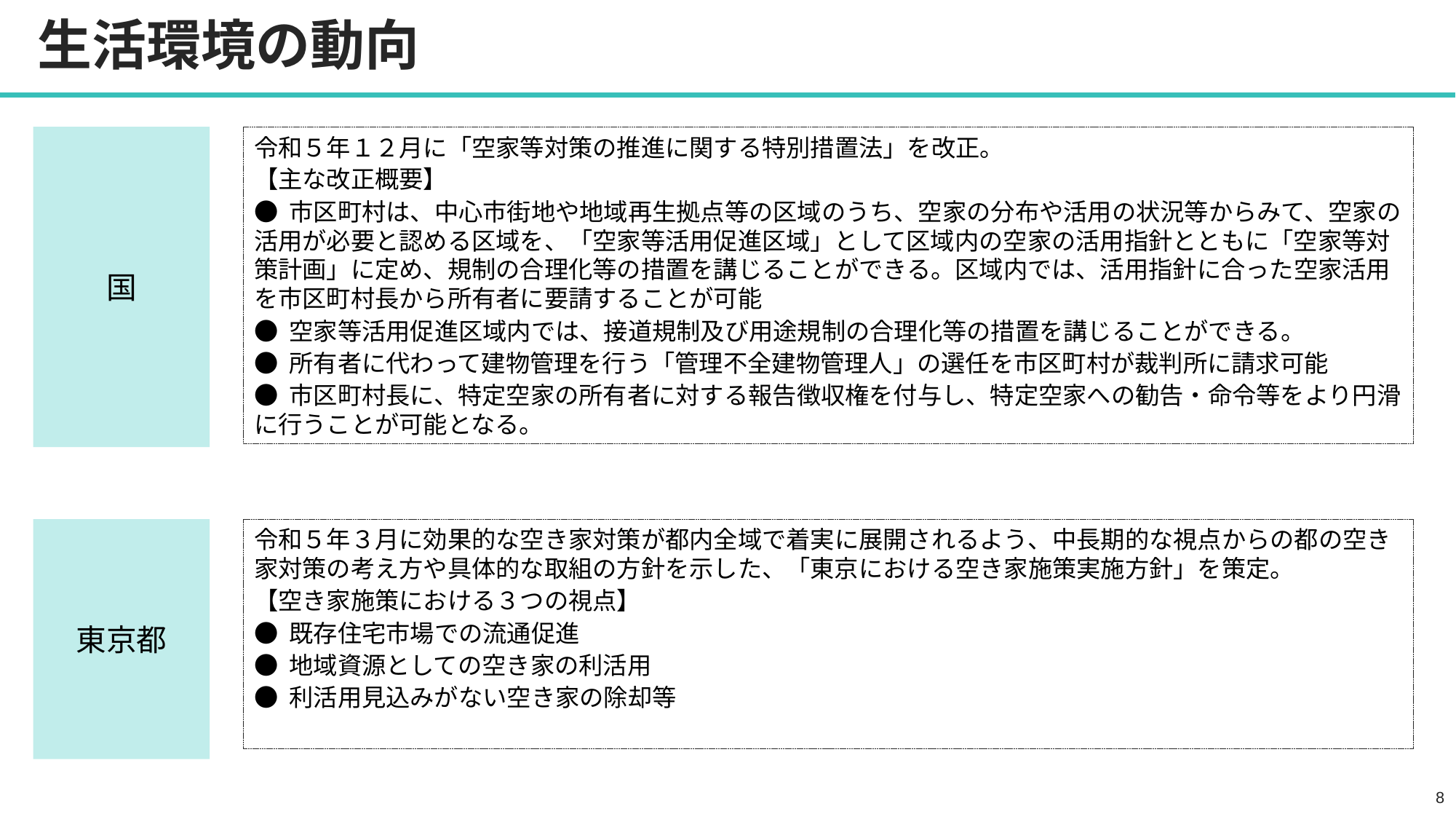

# 生活環境の動向
国
令和５年１２月に「空家等対策の推進に関する特別措置法」を改正。
【主な改正概要】
● 市区町村は、中心市街地や地域再生拠点等の区域のうち、空家の分布や活用の状況等からみて、空家の活用が必要と認める区域を、「空家等活用促進区域」として区域内の空家の活用指針とともに「空家等対策計画」に定め、規制の合理化等の措置を講じることができる。区域内では、活用指針に合った空家活用を市区町村長から所有者に要請することが可能
● 空家等活用促進区域内では、接道規制及び用途規制の合理化等の措置を講じることができる。
● 所有者に代わって建物管理を行う「管理不全建物管理人」の選任を市区町村が裁判所に請求可能
● 市区町村長に、特定空家の所有者に対する報告徴収権を付与し、特定空家への勧告・命令等をより円滑に行うことが可能となる。
東京都
令和５年３月に効果的な空き家対策が都内全域で着実に展開されるよう、中長期的な視点からの都の空き家対策の考え方や具体的な取組の方針を示した、「東京における空き家施策実施方針」を策定。
【空き家施策における３つの視点】
● 既存住宅市場での流通促進
● 地域資源としての空き家の利活用
● 利活用見込みがない空き家の除却等

8